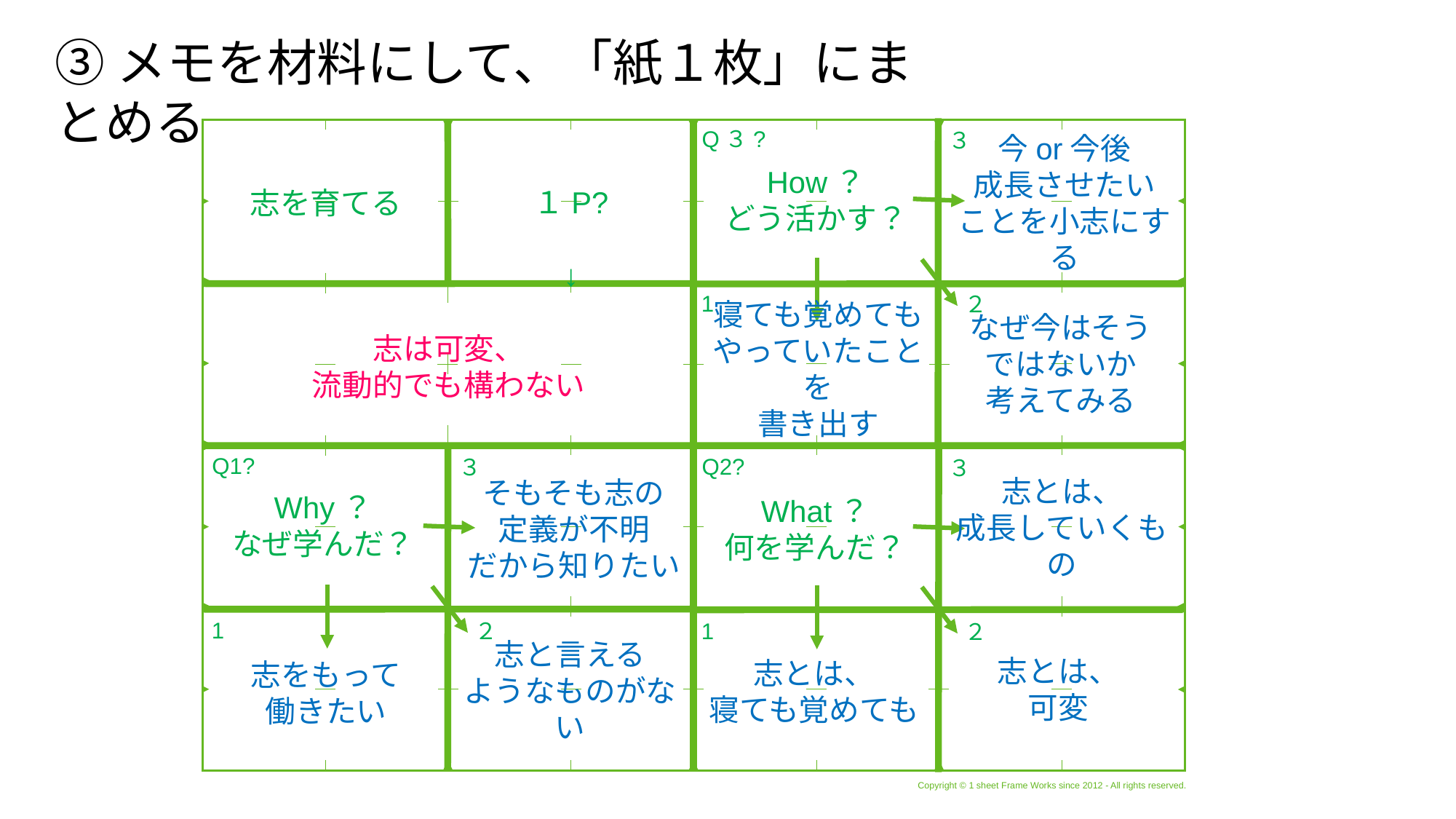

③メモを材料にして、「紙１枚」にまとめる
How？
どう活かす？
Q３?

Copyright © 1 sheet Frame Works since 2012 - All rights reserved.

１P?

↓
３
志を育てる
今or今後
成長させたい
ことを小志にする
なぜ今はそう
ではないか
考えてみる
1
志は可変、
流動的でも構わない
  ２
寝ても覚めても
やっていたことを
書き出す
Why？
なぜ学んだ？
Q1?
志とは、
成長していくもの
Q2?
What？
何を学んだ？
３
そもそも志の
定義が不明
だから知りたい
３
志とは、
可変
志と言える
ようなものがない
志とは、
寝ても覚めても
1
  ２
1
志をもって
働きたい
  ２